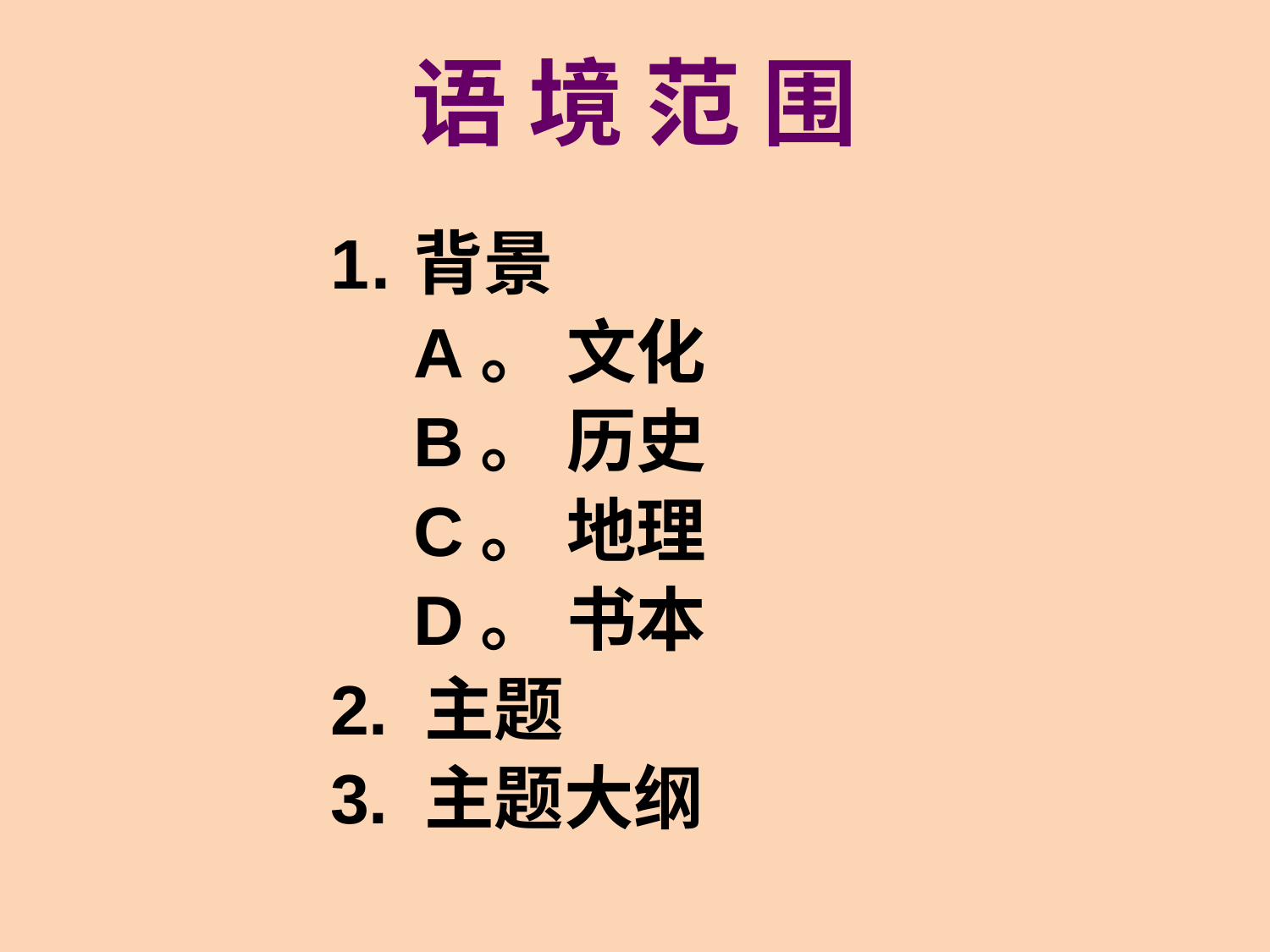

# 语 境 范 围
背景
		A。 文化
		B。 历史
		C。 地理
		D。 书本
2. 主题
3. 主题大纲